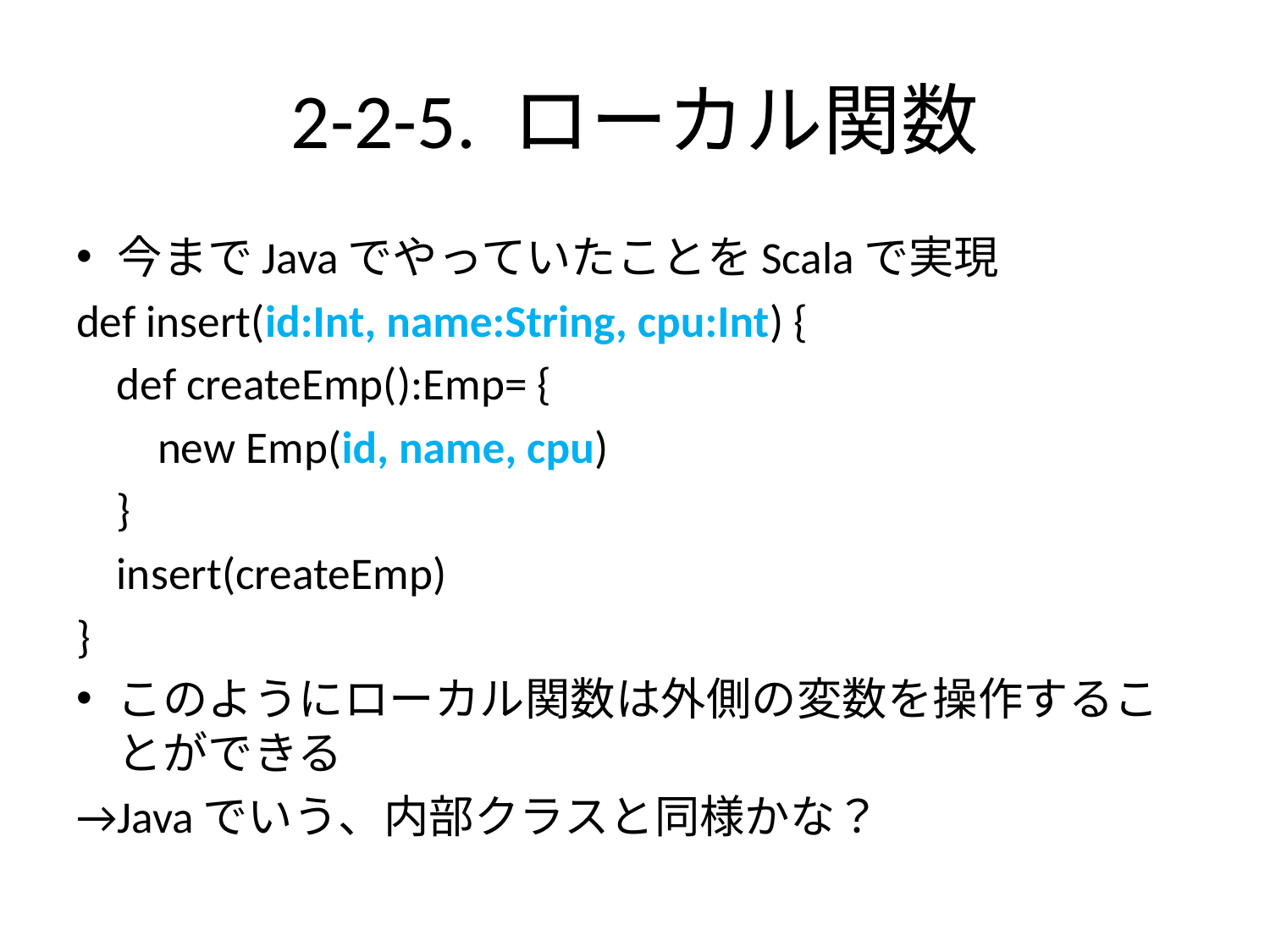

# 2-2-5. ローカル関数
今までJavaでやっていたことをScalaで実現
def insert(id:Int, name:String, cpu:Int) {
    def createEmp():Emp= {
        new Emp(id, name, cpu)
    }
    insert(createEmp)
}
このようにローカル関数は外側の変数を操作することができる
→Javaでいう、内部クラスと同様かな？